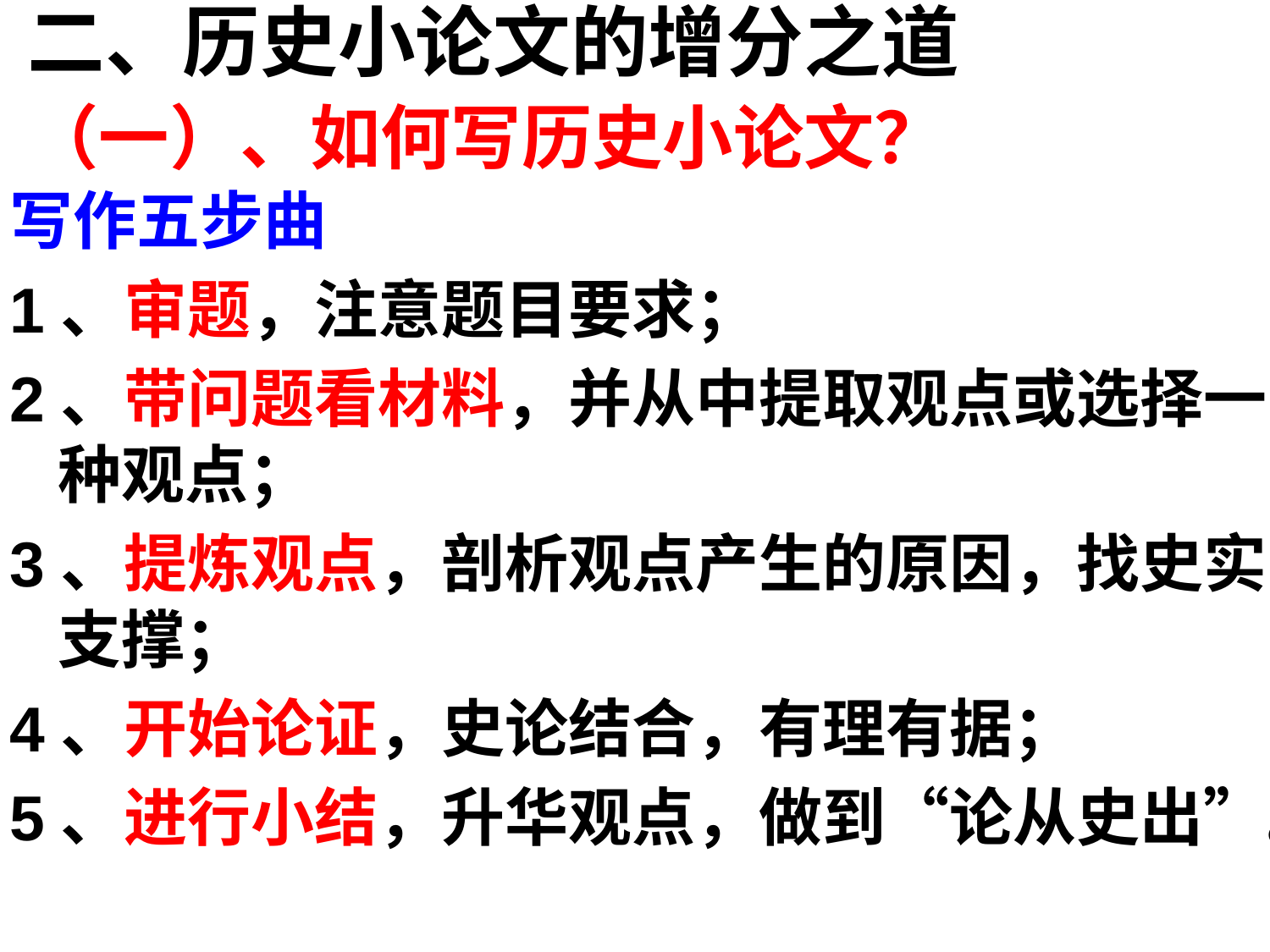

二、历史小论文的增分之道
# （一）、如何写历史小论文？

写作五步曲
1、审题，注意题目要求；
2、带问题看材料，并从中提取观点或选择一种观点；
3、提炼观点，剖析观点产生的原因，找史实支撑；
4、开始论证，史论结合，有理有据；
5、进行小结，升华观点，做到“论从史出”。